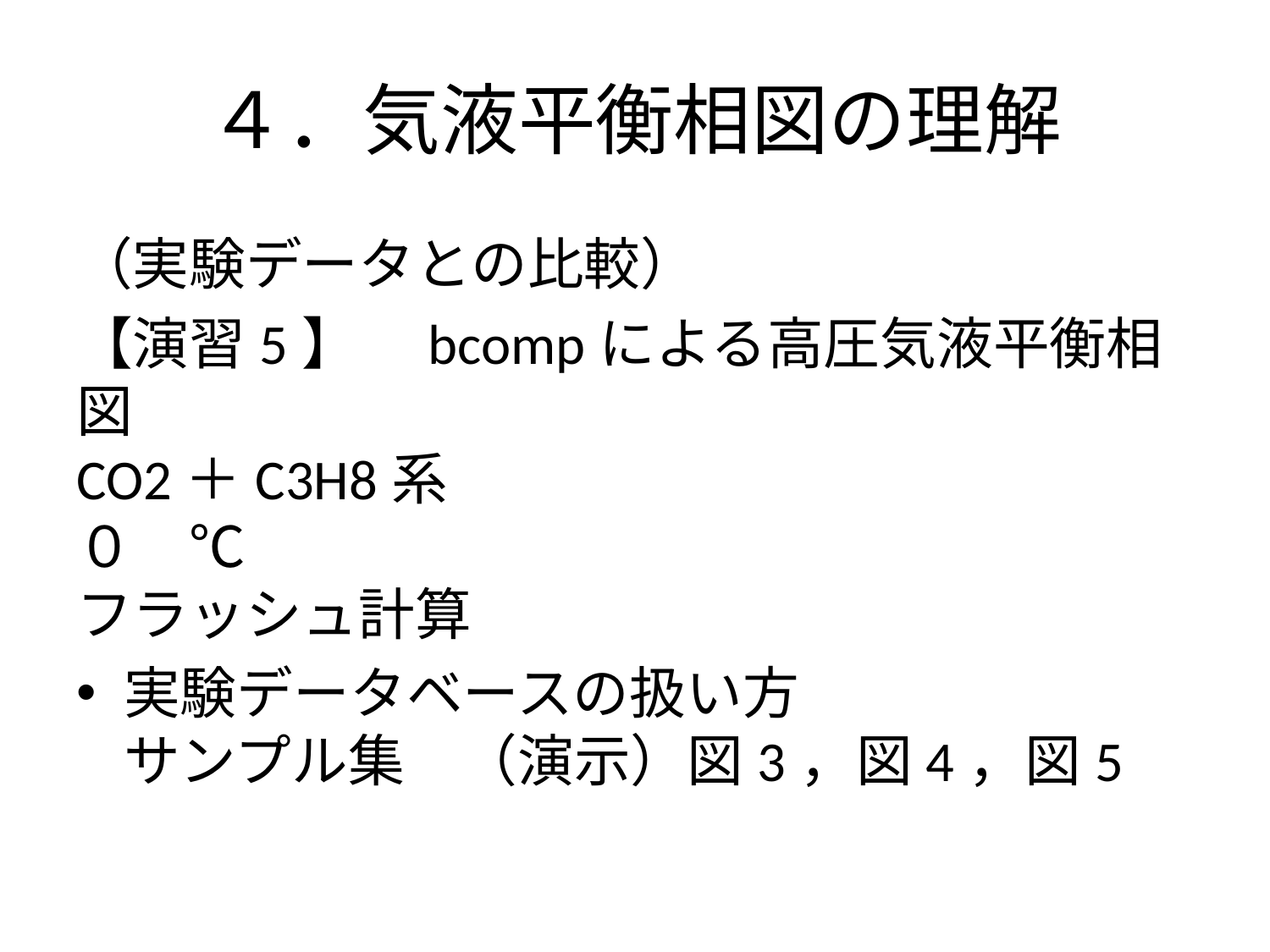

# ４．気液平衡相図の理解
（実験データとの比較）
【演習5】　bcompによる高圧気液平衡相図
CO2＋C3H8系
０　℃
フラッシュ計算
実験データベースの扱い方
サンプル集　（演示）図3，図4，図5